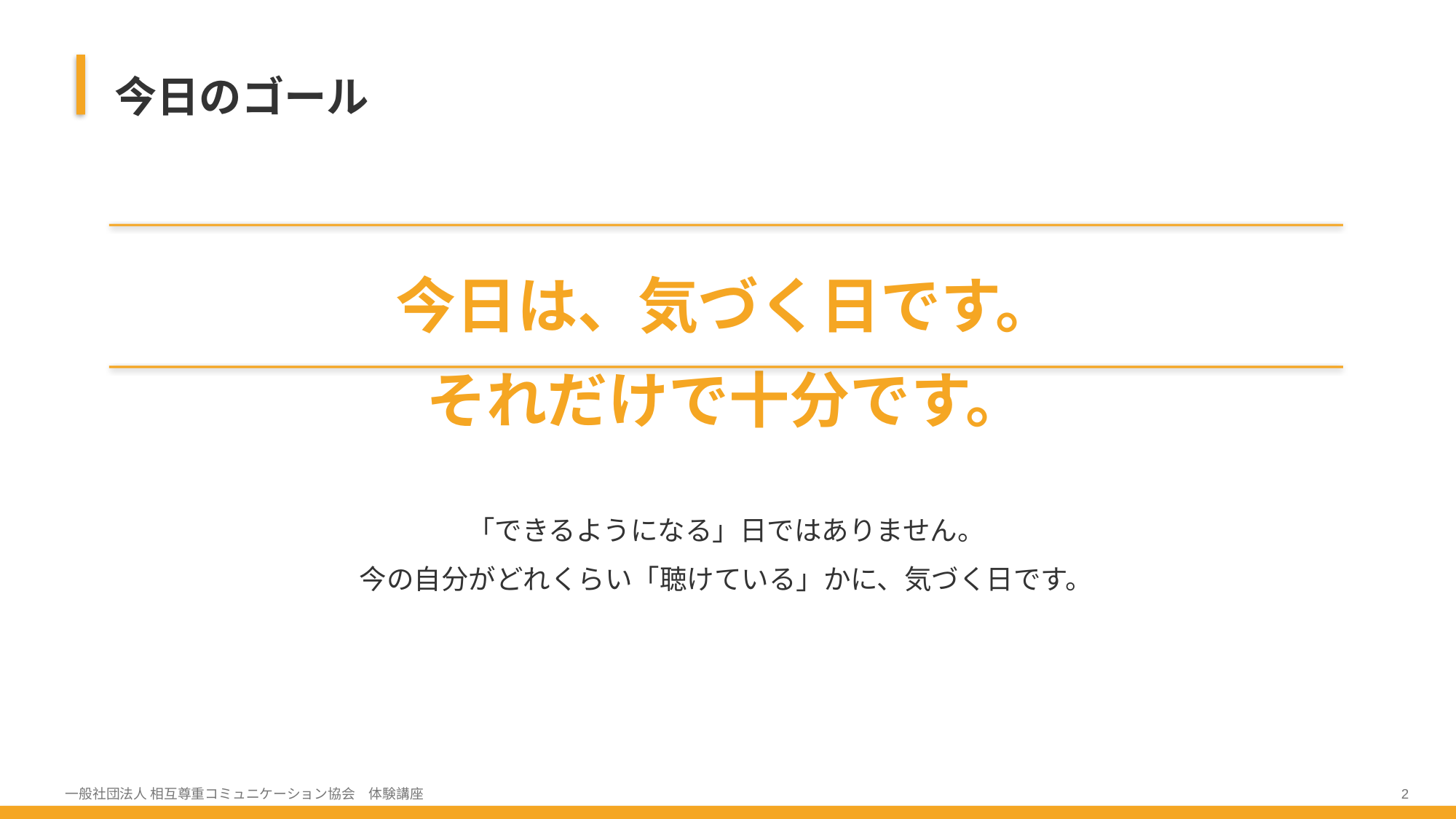

今日のゴール

今日は、気づく日です。
それだけで十分です。

「できるようになる」日ではありません。
今の自分がどれくらい「聴けている」かに、気づく日です。
一般社団法人 相互尊重コミュニケーション協会　体験講座
2